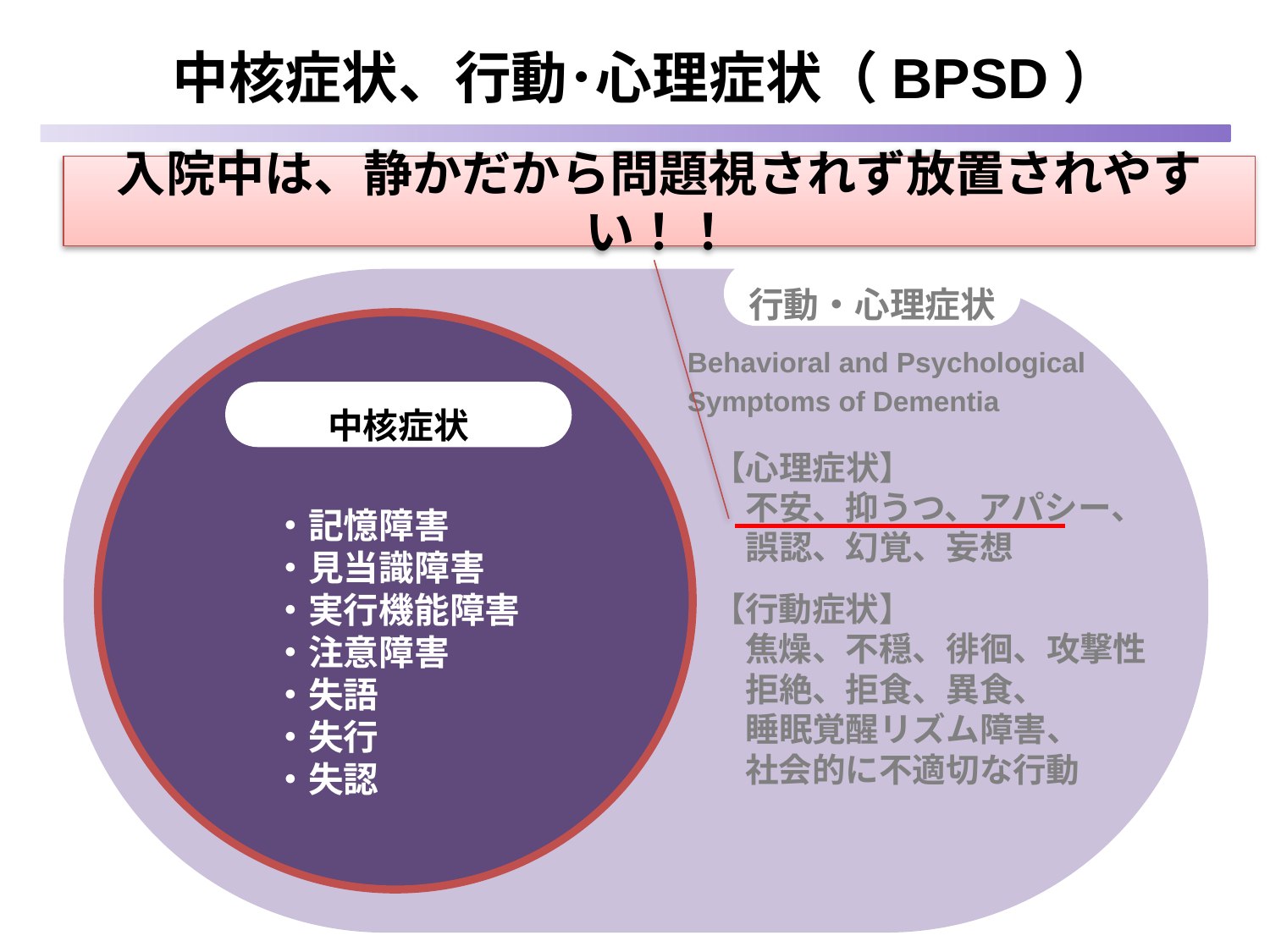

中核症状、行動･心理症状（BPSD）

入院中は、静かだから問題視されず放置されやすい！！
行動・心理症状

Behavioral and Psychological Symptoms of Dementia
中核症状
【心理症状】
　不安、抑うつ、アパシー、
　誤認、幻覚、妄想
【行動症状】
　焦燥、不穏、徘徊、攻撃性
　拒絶、拒食、異食、
　睡眠覚醒リズム障害、
　社会的に不適切な行動

・記憶障害
・見当識障害
・実行機能障害
・注意障害
・失語
・失行
・失認